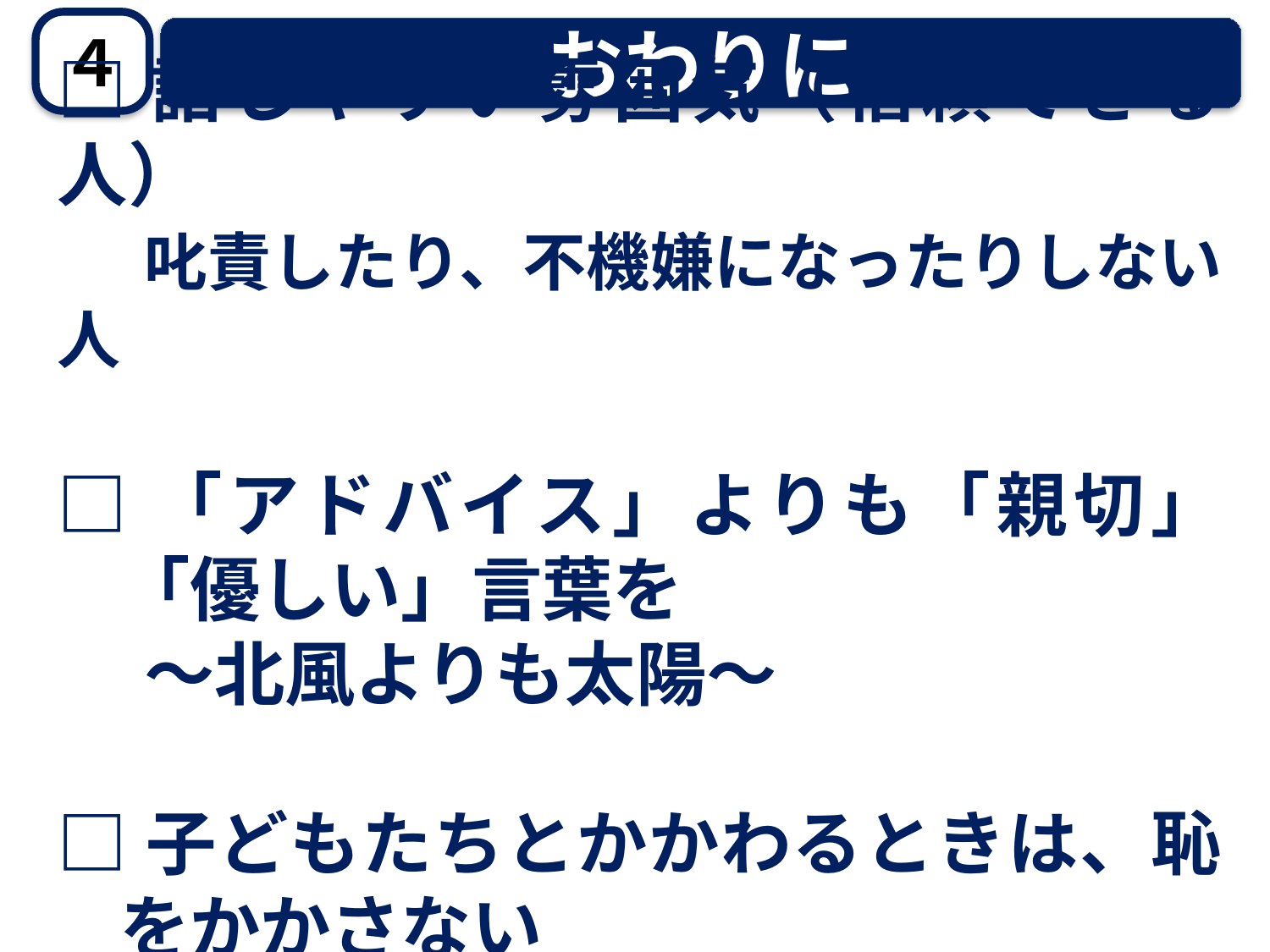

４
おわりに

□話しやすい雰囲気（信頼できる人）
　 叱責したり、不機嫌になったりしない人

□「アドバイス」よりも「親切」「優しい」言葉を
　 ～北風よりも太陽～

□子どもたちとかかわるときは、恥をかかさない